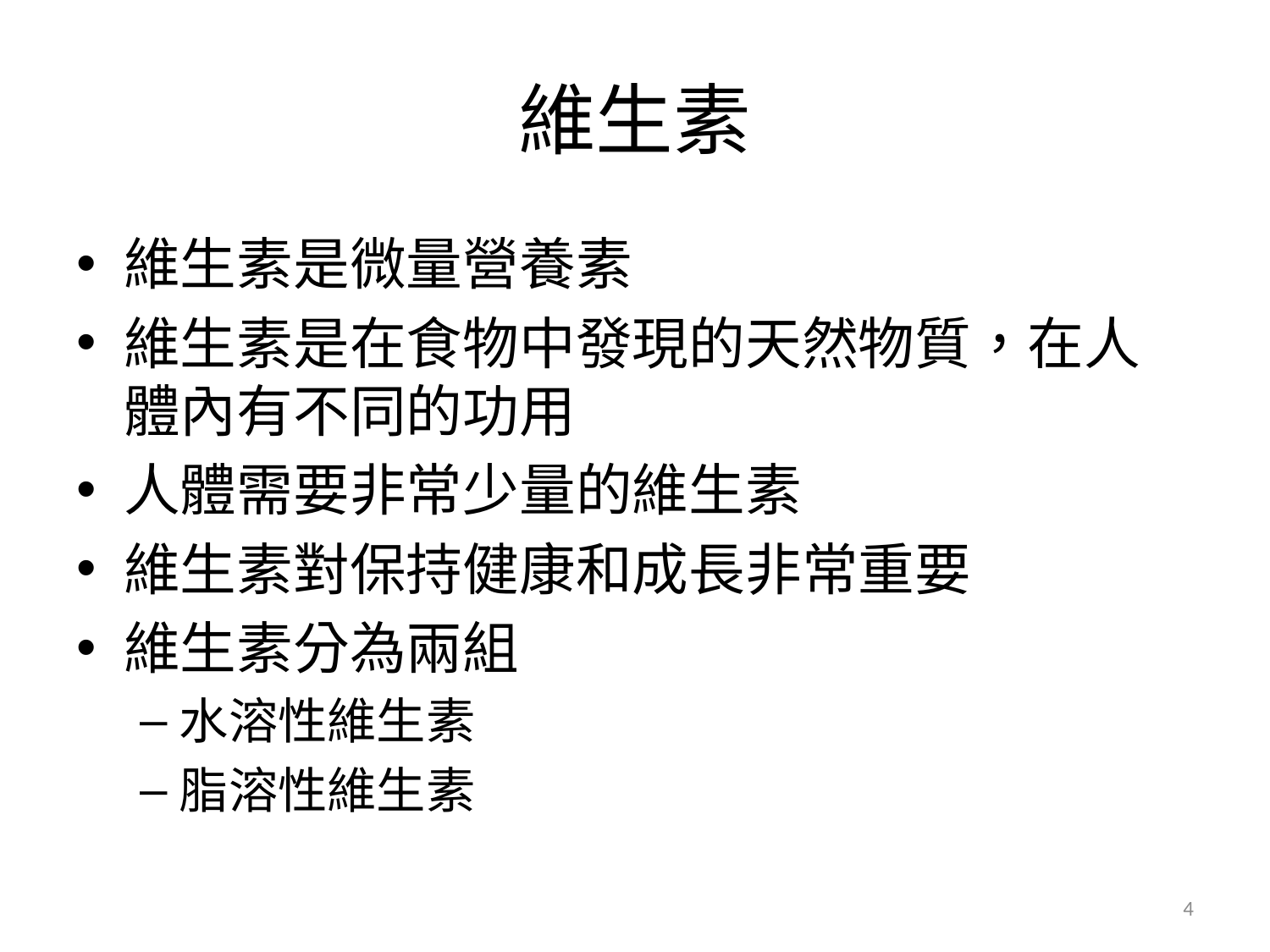

# 維生素
維生素是微量營養素
維生素是在食物中發現的天然物質，在人體內有不同的功用
人體需要非常少量的維生素
維生素對保持健康和成長非常重要
維生素分為兩組
水溶性維生素
脂溶性維生素
4